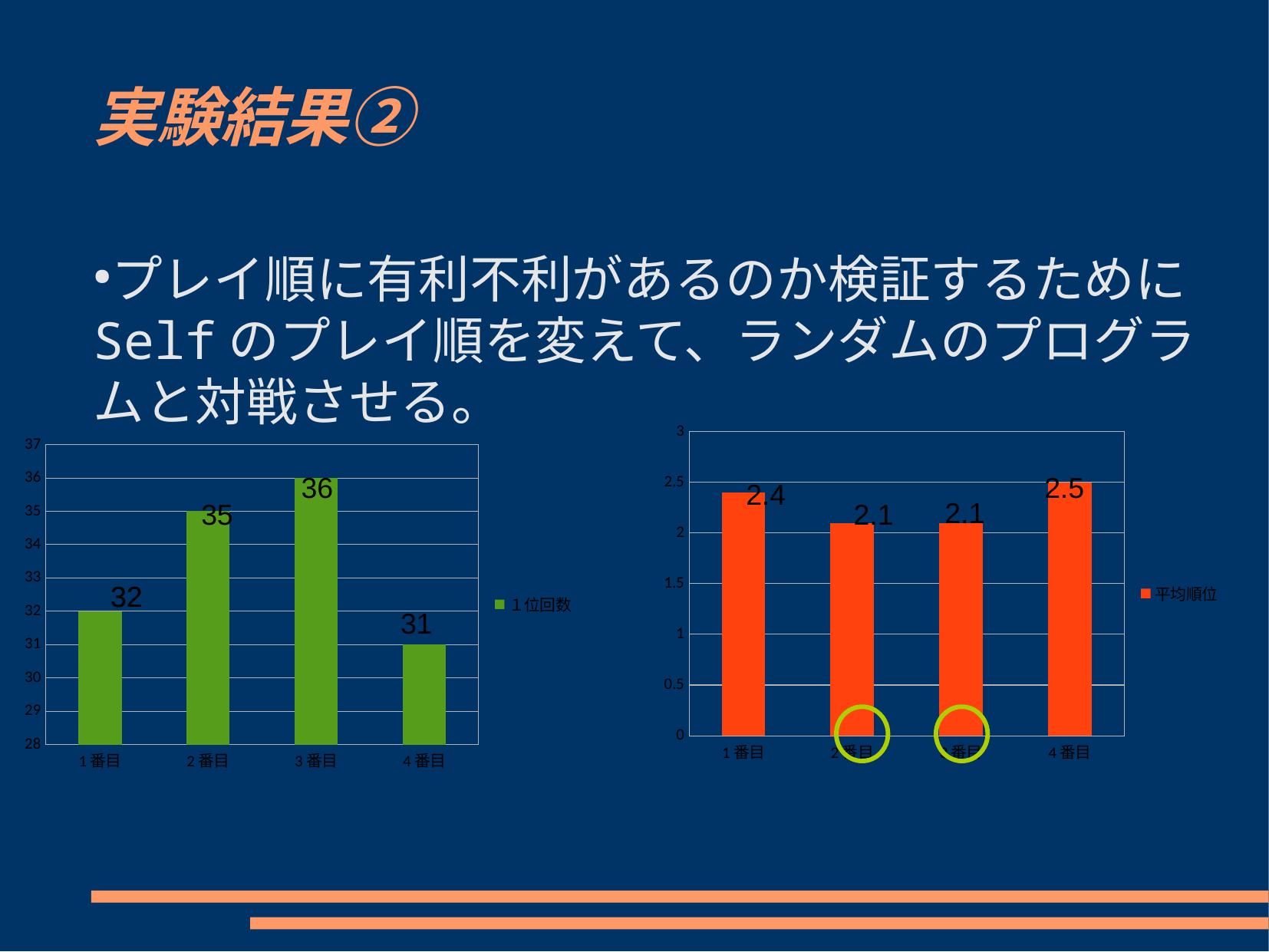

実験結果②
プレイ順に有利不利があるのか検証するためにSelfのプレイ順を変えて、ランダムのプログラムと対戦させる。

### Chart

| Category |  |
|---|---|
| 1番目 | 2.4 |
| 2番目 | 2.1 |
| 3番目 | 2.1 |
| 4番目 | 2.5 |

### Chart

| Category |  |
|---|---|
| 1番目 | 32.0 |
| 2番目 | 35.0 |
| 3番目 | 36.0 |
| 4番目 | 31.0 |
36
2.5
2.4
2.1
35
2.1
32
32
31